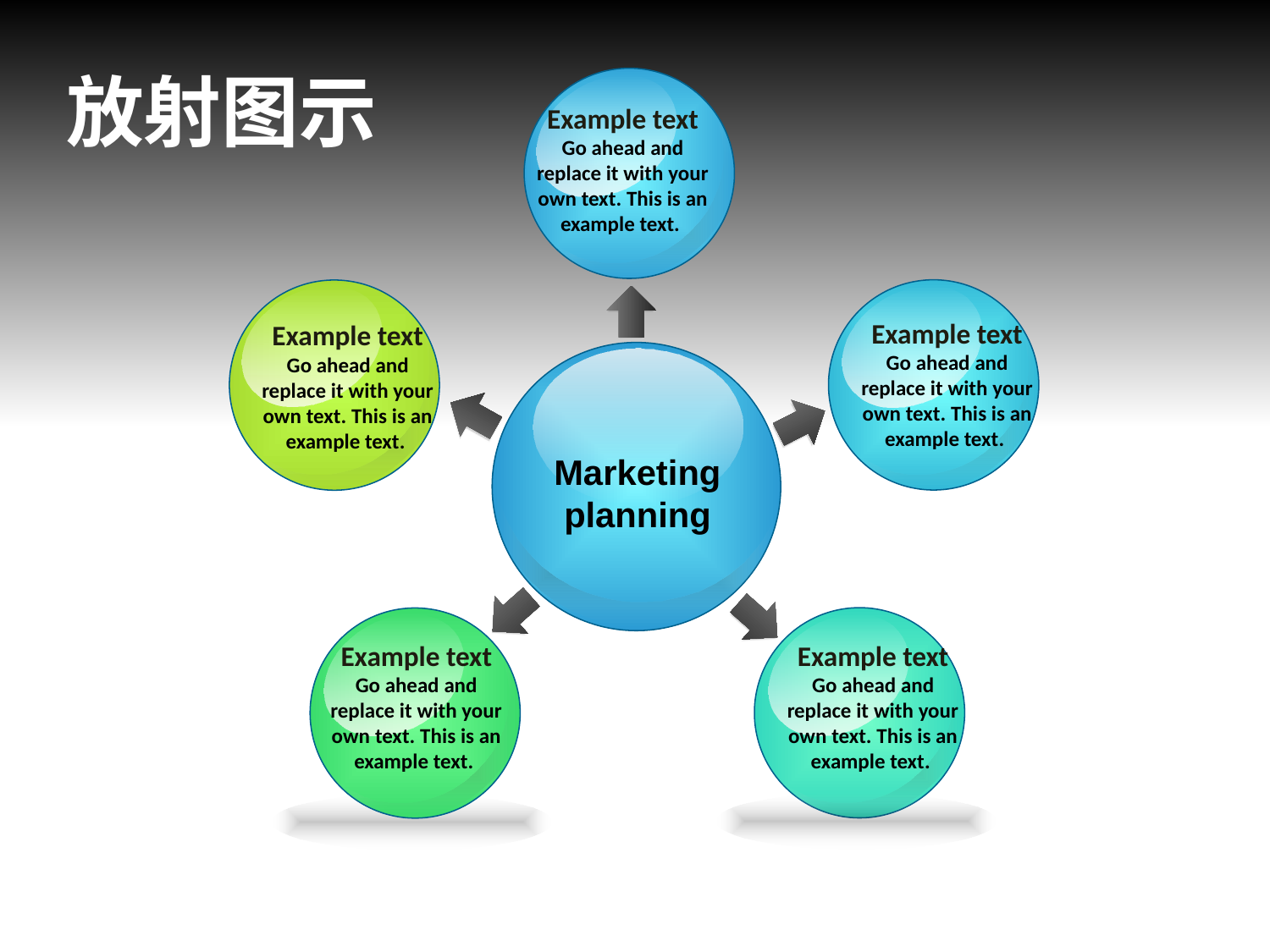

放射图示

Example text
Go ahead and replace it with your own text. This is an example text.

Example text
Go ahead and replace it with your own text. This is an example text.

Example text
Go ahead and replace it with your own text. This is an example text.

Marketing
planning

Example text
Go ahead and replace it with your own text. This is an example text.

Example text
Go ahead and replace it with your own text. This is an example text.